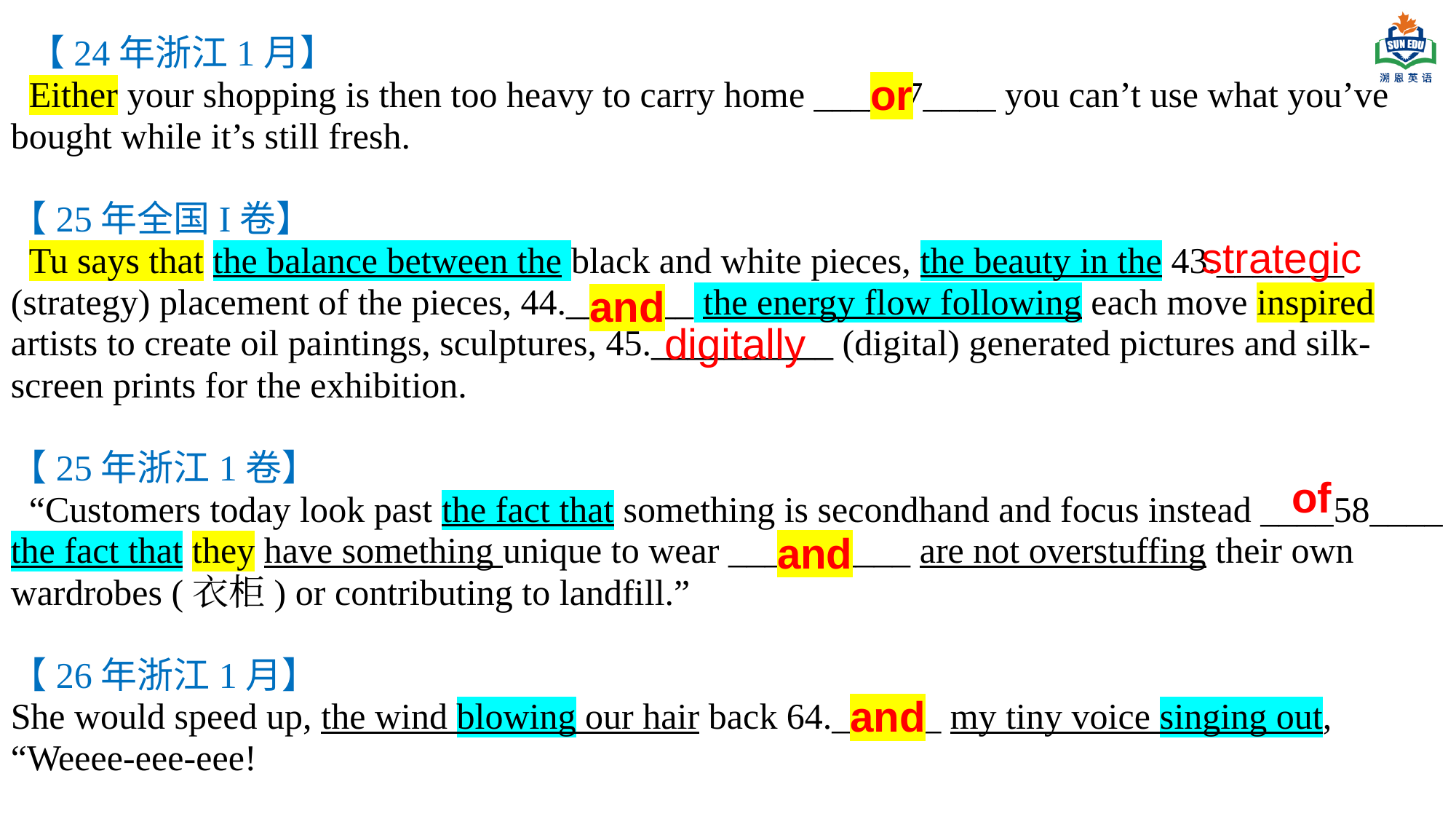

【24年浙江1月】
  Either your shopping is then too heavy to carry home ____37____ you can’t use what you’ve bought while it’s still fresh.

【25年全国I卷】
  Tu says that the balance between the black and white pieces, the beauty in the 43._______ (strategy) placement of the pieces, 44._______ the energy flow following each move inspired artists to create oil paintings, sculptures, 45.__________ (digital) generated pictures and silk-screen prints for the exhibition.

【25年浙江1卷】
  “Customers today look past the fact that something is secondhand and focus instead ____58____ the fact that they have something unique to wear ____59____ are not overstuffing their own wardrobes (衣柜) or contributing to landfill.”

【26年浙江1月】
She would speed up, the wind blowing our hair back 64.______ my tiny voice singing out, “Weeee-eee-eee!
or
strategic
and
digitally
of
and
and